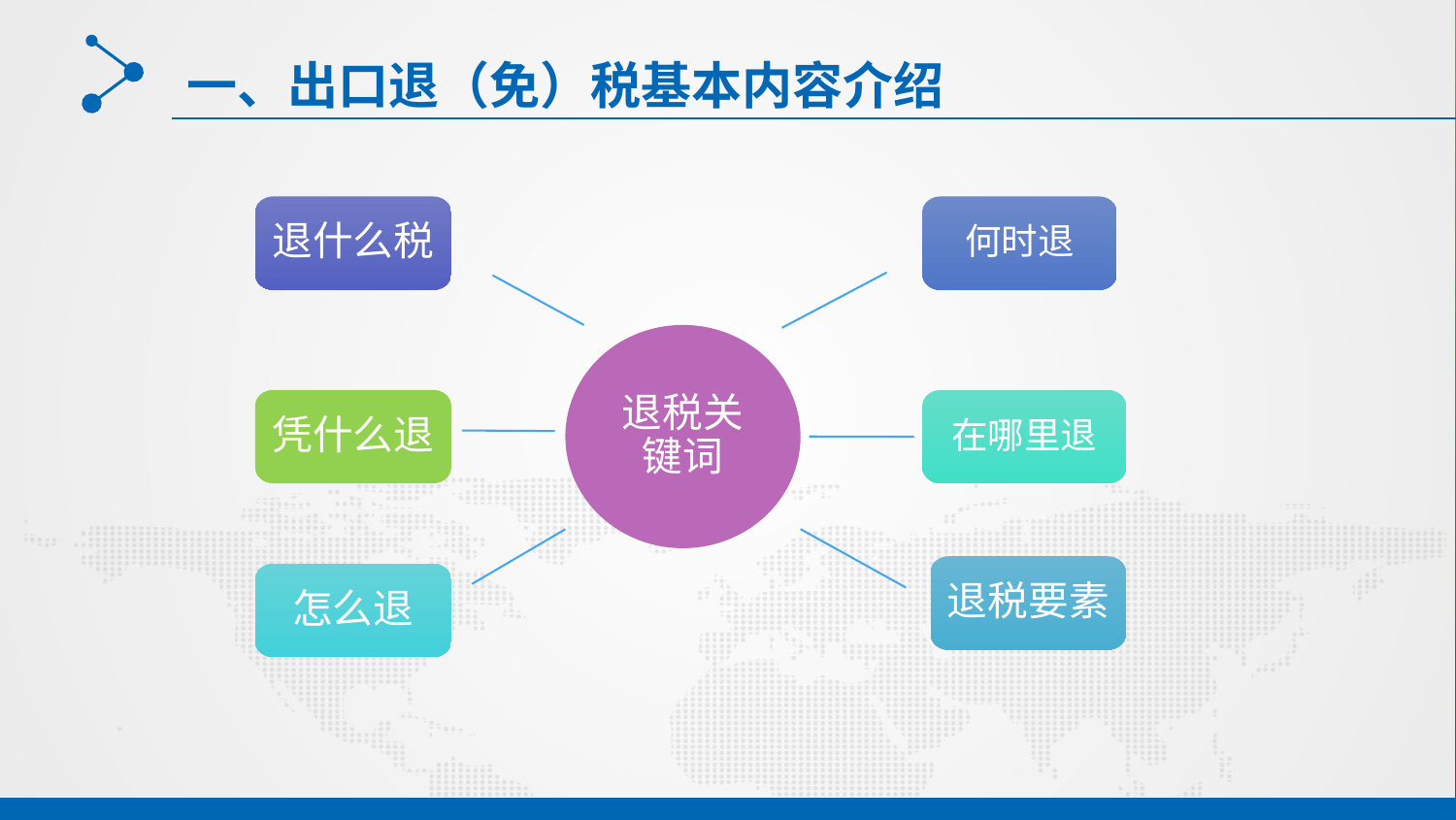

# 一、出口退（免）税基本内容介绍
退什么税
何时退

退税关键词
凭什么退
在哪里退

退税要素

怎么退